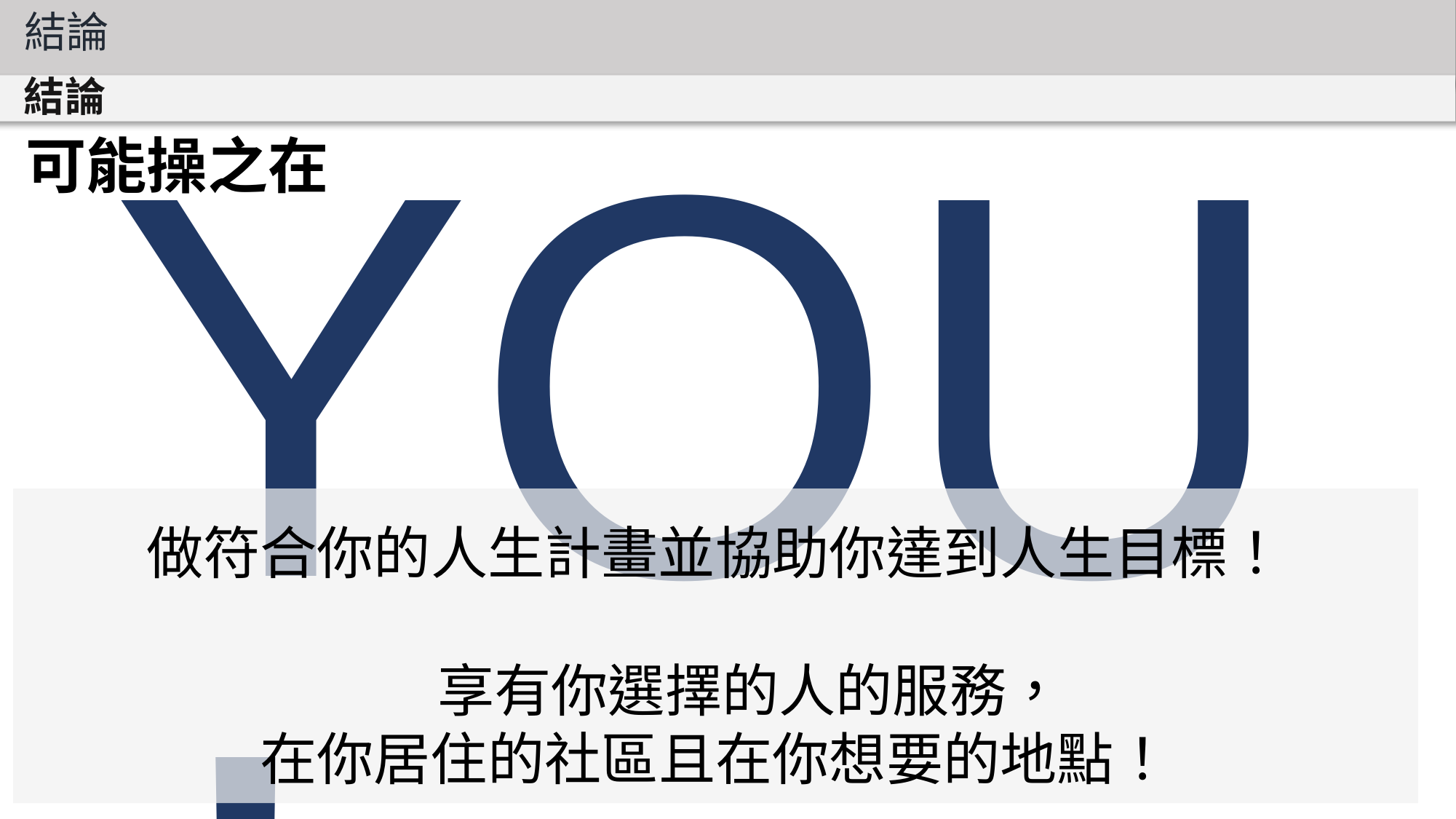

結論
結論
YOU！
可能操之在

做符合你的人生計畫並協助你達到人生目標！

     享有你選擇的人的服務，
在你居住的社區且在你想要的地點！